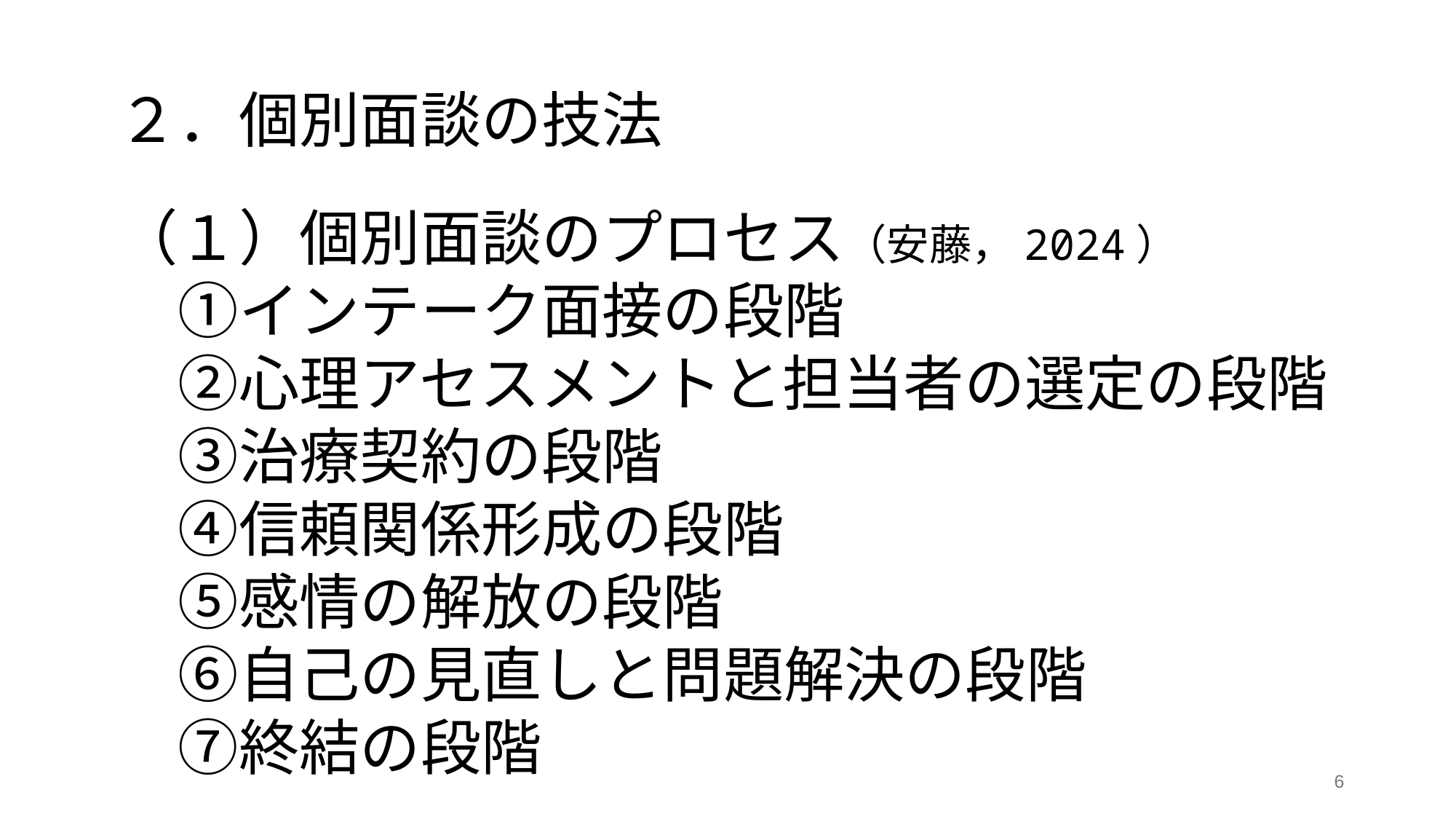

２．個別面談の技法
（１）個別面談のプロセス（安藤，2024）
　①インテーク面接の段階
　②心理アセスメントと担当者の選定の段階
　③治療契約の段階
　④信頼関係形成の段階
　⑤感情の解放の段階
　⑥自己の見直しと問題解決の段階
　⑦終結の段階
6